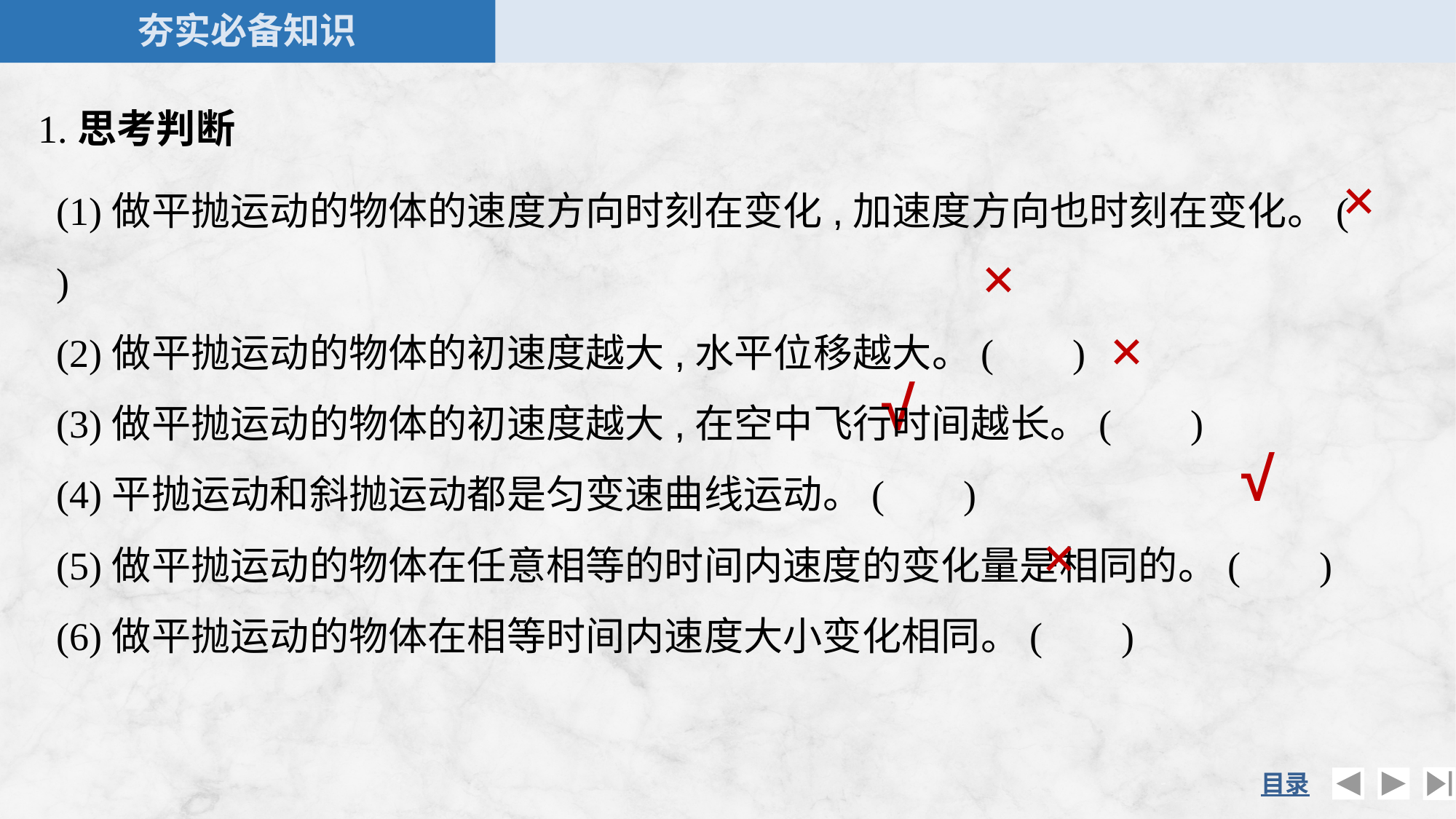

1.思考判断
(1)做平抛运动的物体的速度方向时刻在变化,加速度方向也时刻在变化。(        )
(2)做平抛运动的物体的初速度越大,水平位移越大。(        )
(3)做平抛运动的物体的初速度越大,在空中飞行时间越长。(        )
(4)平抛运动和斜抛运动都是匀变速曲线运动。(        )
(5)做平抛运动的物体在任意相等的时间内速度的变化量是相同的。(        )
(6)做平抛运动的物体在相等时间内速度大小变化相同。(        )
×
×
×
√
√
×